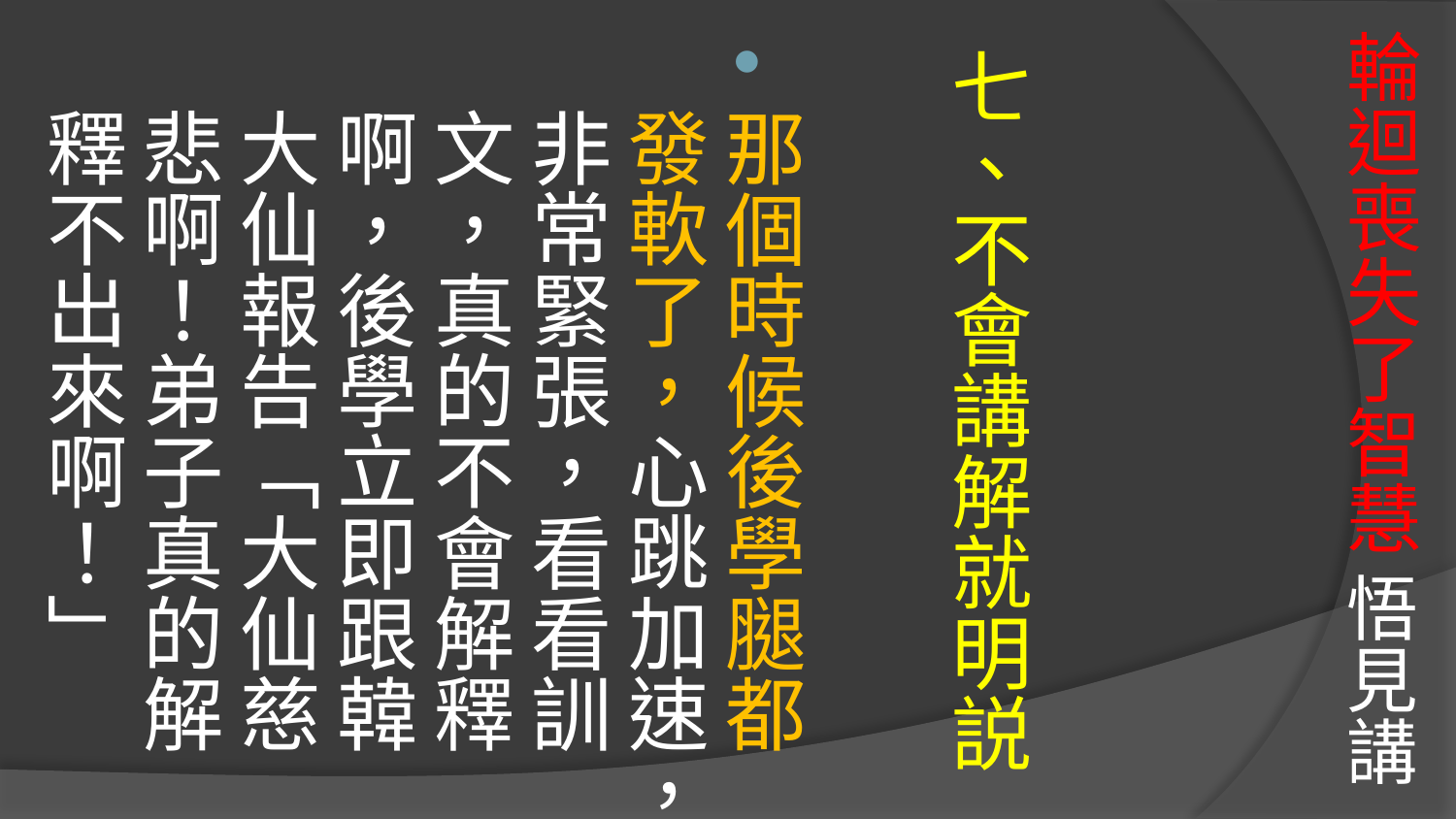

# 輪迴喪失了智慧 悟見講
七、不會講解就明説

那個時候後學腿都發軟了，心跳加速，非常緊張，看看訓文，真的不會解釋啊，後學立即跟韓大仙報告「大仙慈悲啊！弟子真的解釋不出來啊！」